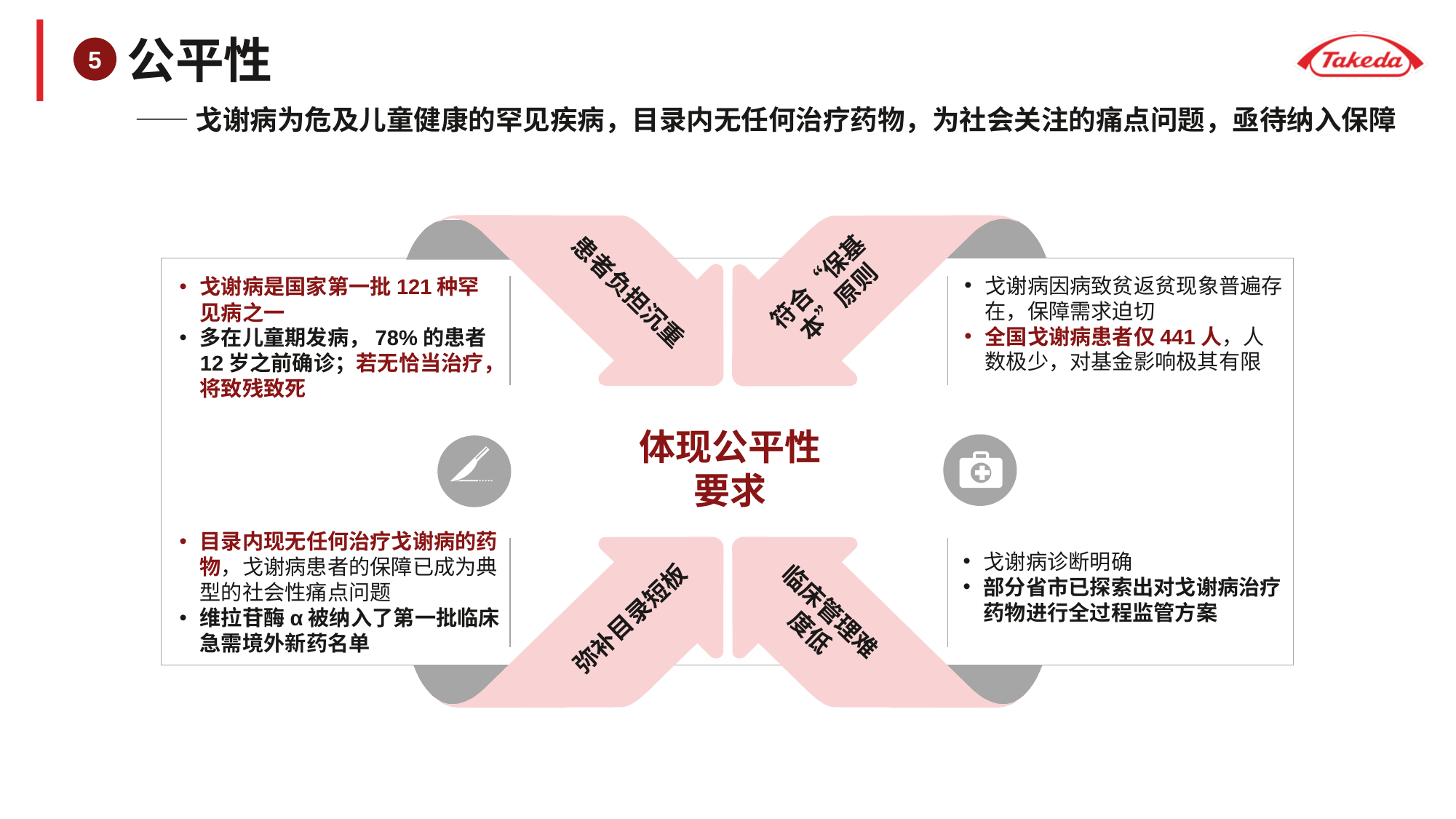

# 公平性
5
——戈谢病为危及儿童健康的罕见疾病，目录内无任何治疗药物，为社会关注的痛点问题，亟待纳入保障

符合“保基本”原则

患者负担沉重
体现公平性要求

临床管理难度低
弥补目录短板

戈谢病是国家第一批121种罕见病之一
多在儿童期发病，78%的患者12岁之前确诊；若无恰当治疗，将致残致死
戈谢病因病致贫返贫现象普遍存在，保障需求迫切
全国戈谢病患者仅441人，人数极少，对基金影响极其有限

目录内现无任何治疗戈谢病的药物，戈谢病患者的保障已成为典型的社会性痛点问题
维拉苷酶α被纳入了第一批临床急需境外新药名单
戈谢病诊断明确
部分省市已探索出对戈谢病治疗药物进行全过程监管方案